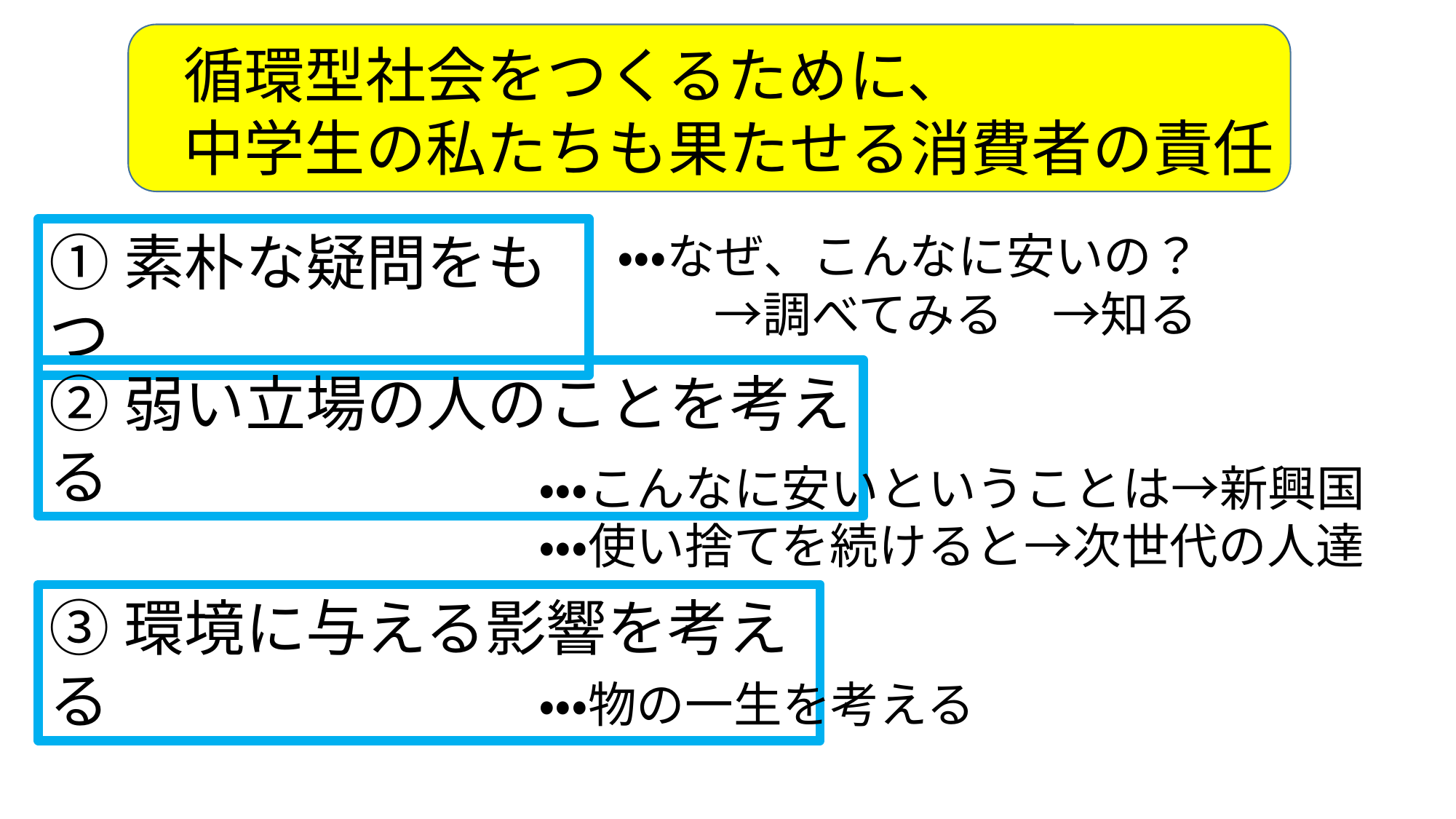

循環型社会をつくるために、
中学生の私たちも果たせる消費者の責任
①素朴な疑問をもつ
・・・なぜ、こんなに安いの？
　　→調べてみる　→知る
②弱い立場の人のことを考える
・・・こんなに安いということは→新興国
・・・使い捨てを続けると→次世代の人達
③環境に与える影響を考える
・・・物の一生を考える